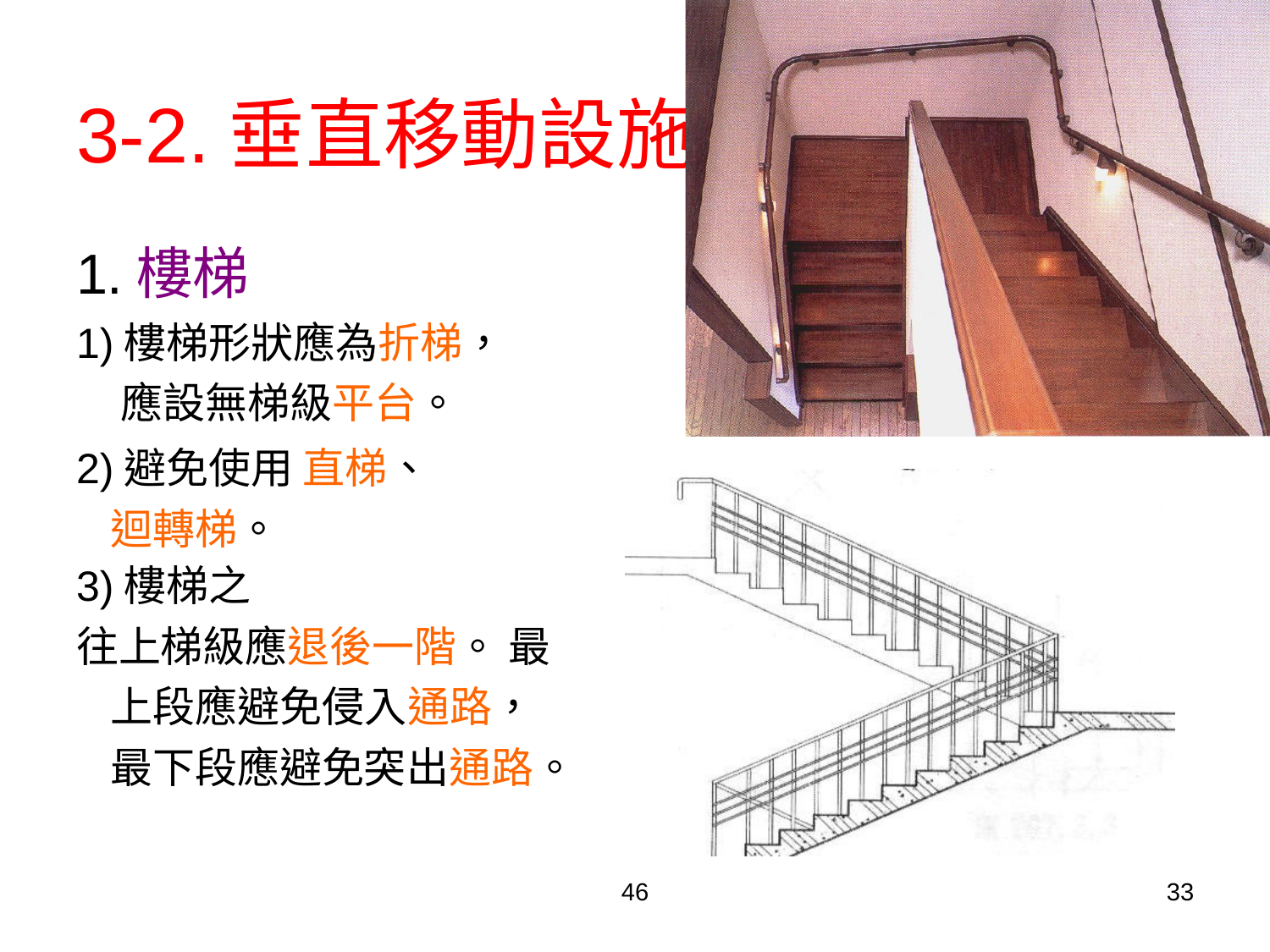

# 3-2.垂直移動設施
1.樓梯
1)樓梯形狀應為折梯， 應設無梯級平台。
2)避免使用 直梯、迴轉梯。
3)樓梯之
往上梯級應退後一階。 最上段應避免侵入通路， 最下段應避免突出通路。

46
33